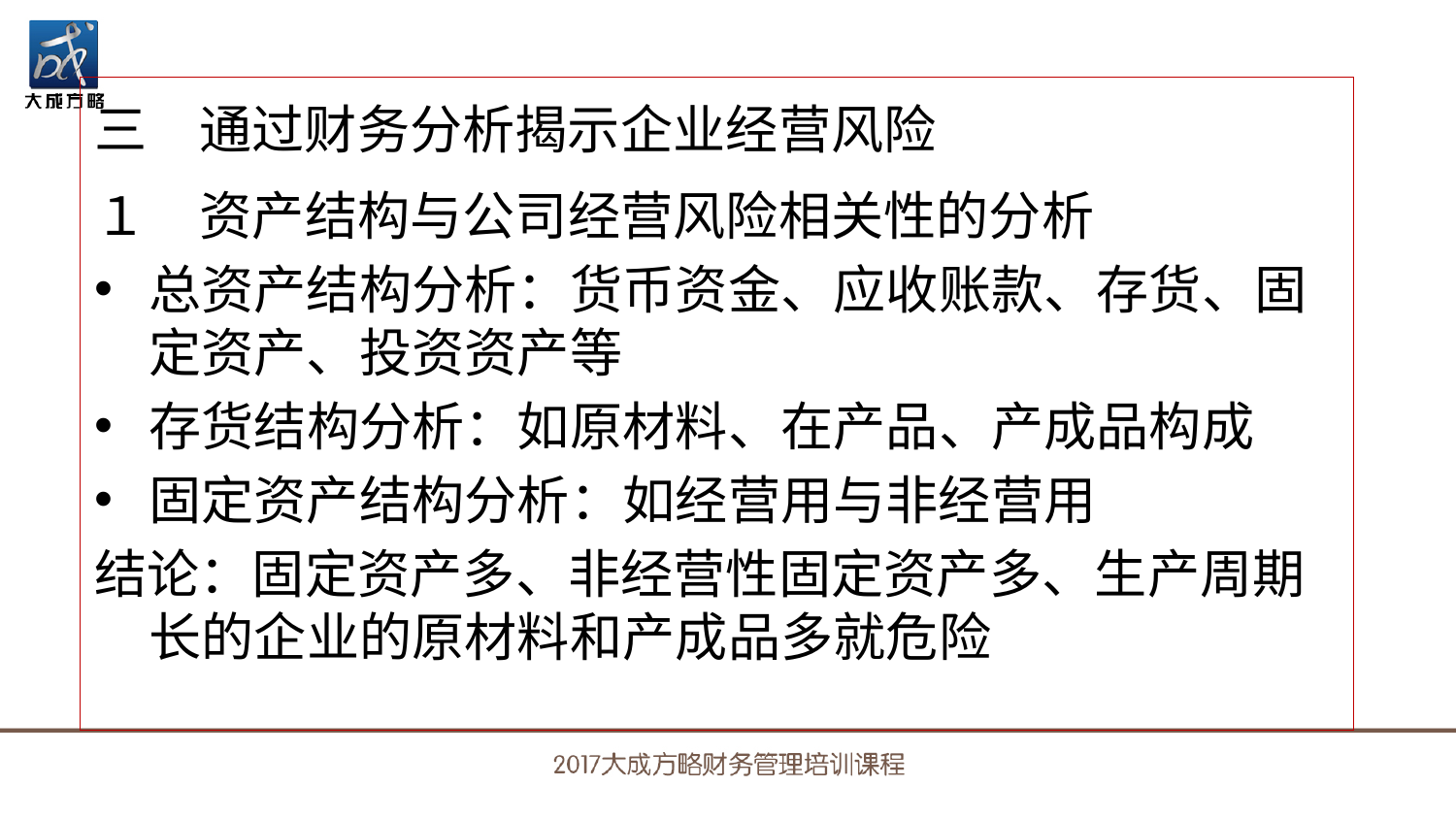

三　通过财务分析揭示企业经营风险
１　资产结构与公司经营风险相关性的分析
总资产结构分析：货币资金、应收账款、存货、固定资产、投资资产等
存货结构分析：如原材料、在产品、产成品构成
固定资产结构分析：如经营用与非经营用
结论：固定资产多、非经营性固定资产多、生产周期长的企业的原材料和产成品多就危险